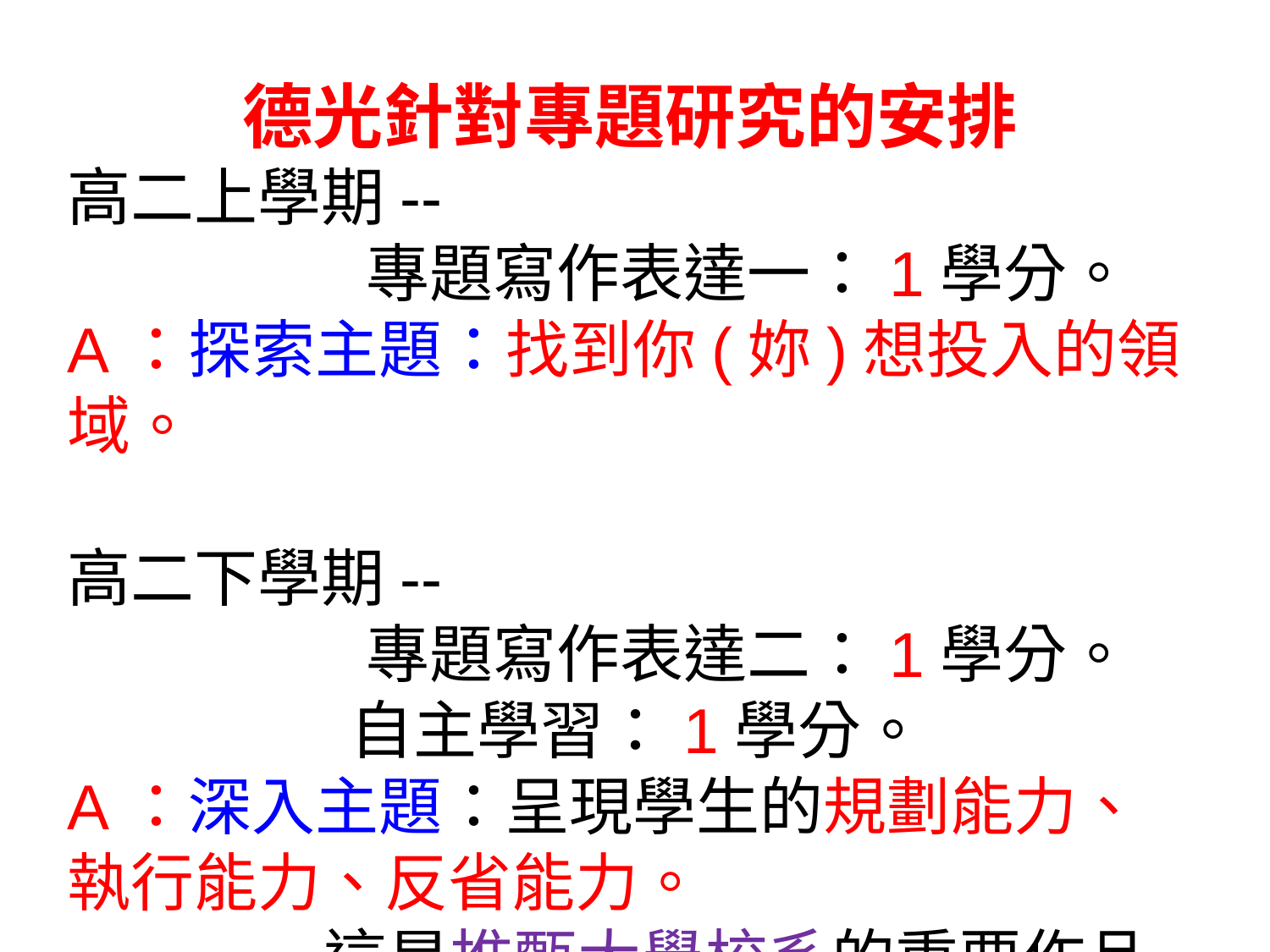

德光針對專題研究的安排
高二上學期--
                    專題寫作表達一：1學分。
A：探索主題：找到你(妳)想投入的領域。
高二下學期--
                    專題寫作表達二：1學分。
                    自主學習：1學分。
A：深入主題：呈現學生的規劃能力、 執行能力、反省能力。
                 這是推甄大學校系的重要作品